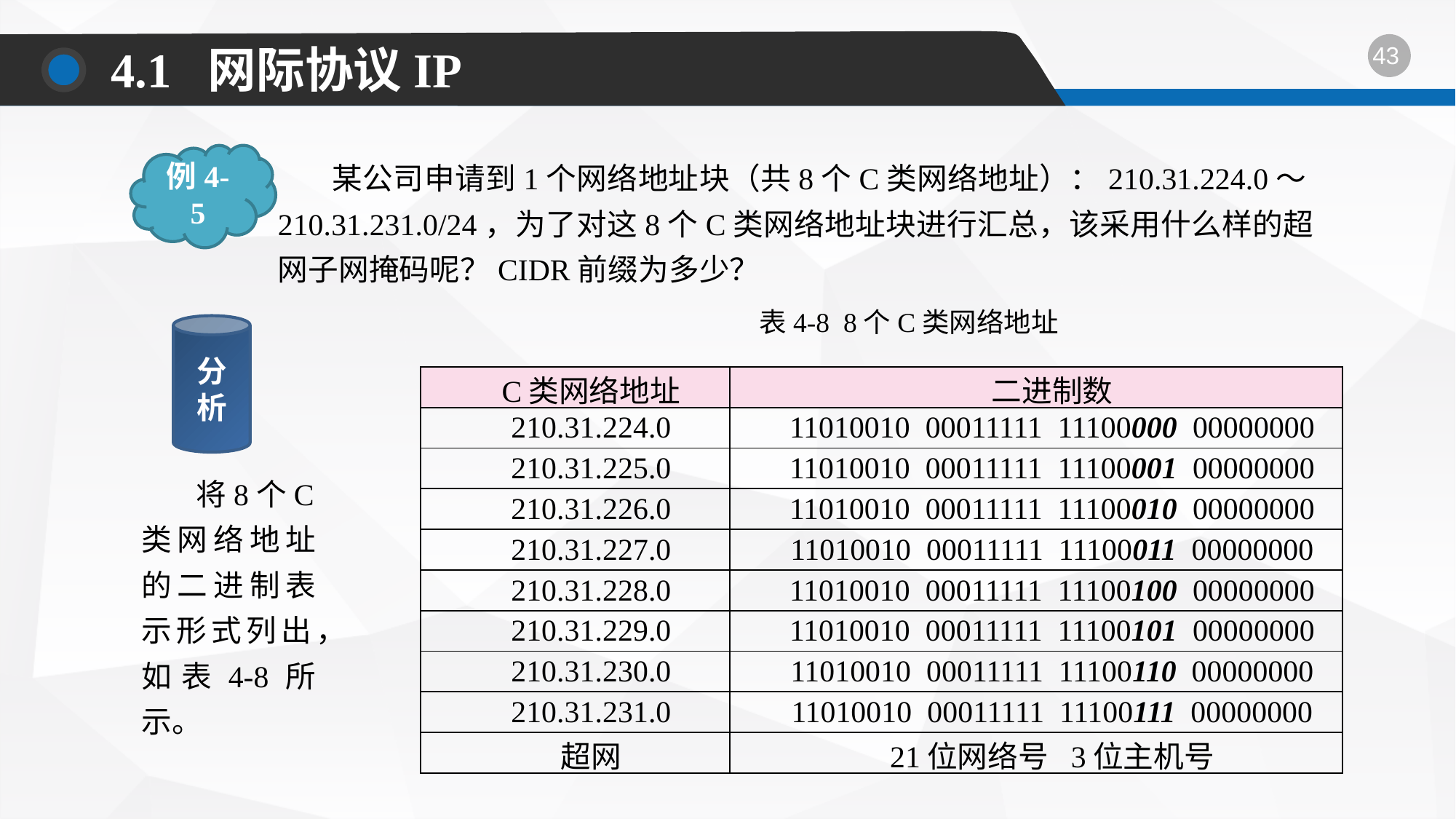

4.1  网际协议IP
例4-5
某公司申请到1个网络地址块（共8个C类网络地址）：210.31.224.0～210.31.231.0/24，为了对这8个C类网络地址块进行汇总，该采用什么样的超网子网掩码呢？CIDR前缀为多少？
表4-8  8个C类网络地址
分
析
| C类网络地址 | 二进制数 |
| --- | --- |
| 210.31.224.0 | 11010010 00011111 11100000 00000000 |
| 210.31.225.0 | 11010010 00011111 11100001 00000000 |
| 210.31.226.0 | 11010010 00011111 11100010 00000000 |
| 210.31.227.0 | 11010010 00011111 11100011 00000000 |
| 210.31.228.0 | 11010010 00011111 11100100 00000000 |
| 210.31.229.0 | 11010010 00011111 11100101 00000000 |
| 210.31.230.0 | 11010010 00011111 11100110 00000000 |
| 210.31.231.0 | 11010010 00011111 11100111 00000000 |
| 超网 | 21位网络号 3位主机号 |
将8个C类网络地址的二进制表示形式列出，如表4-8所示。